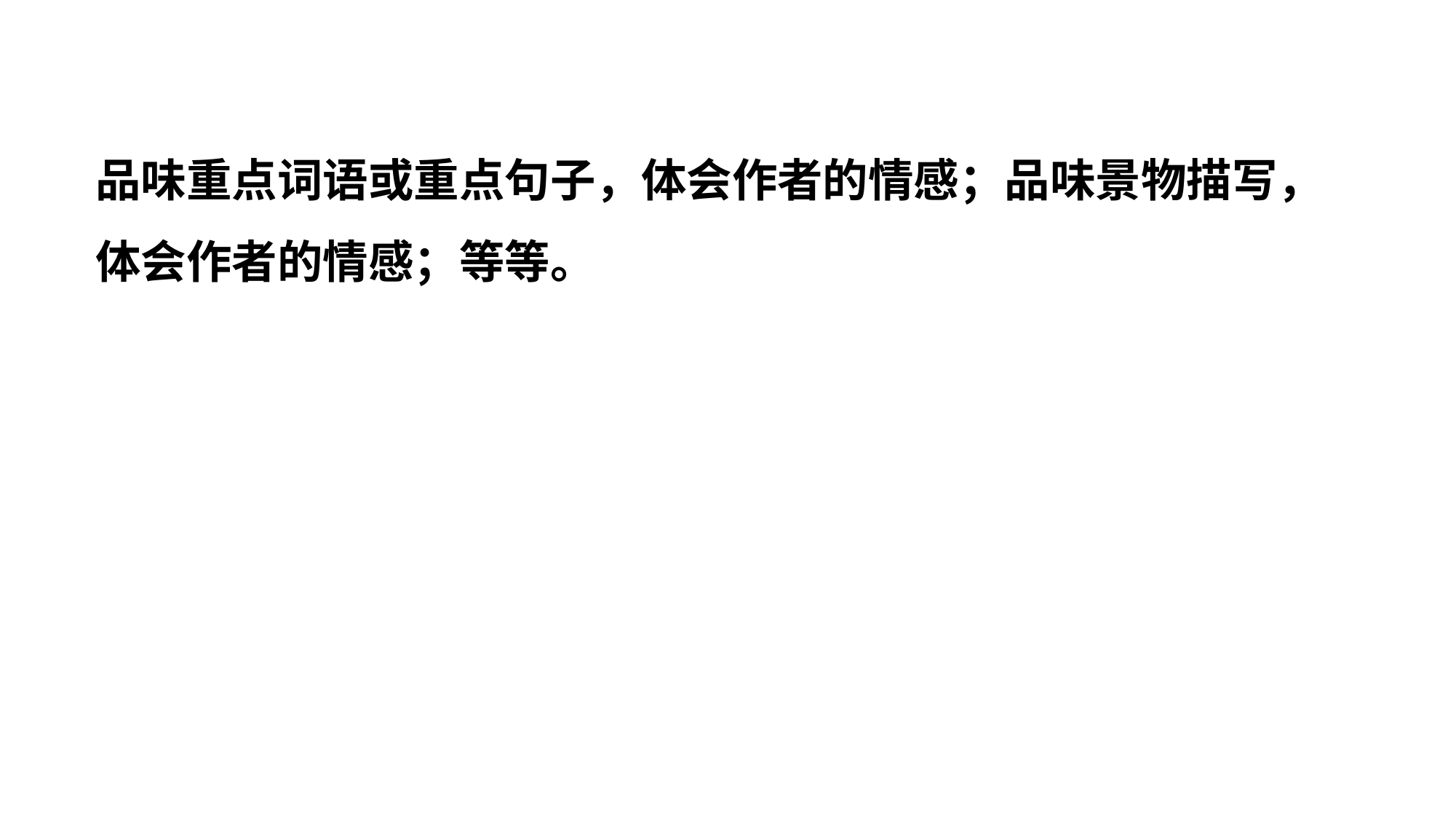

品味重点词语或重点句子，体会作者的情感；品味景物描写， 体会作者的情感；等等。